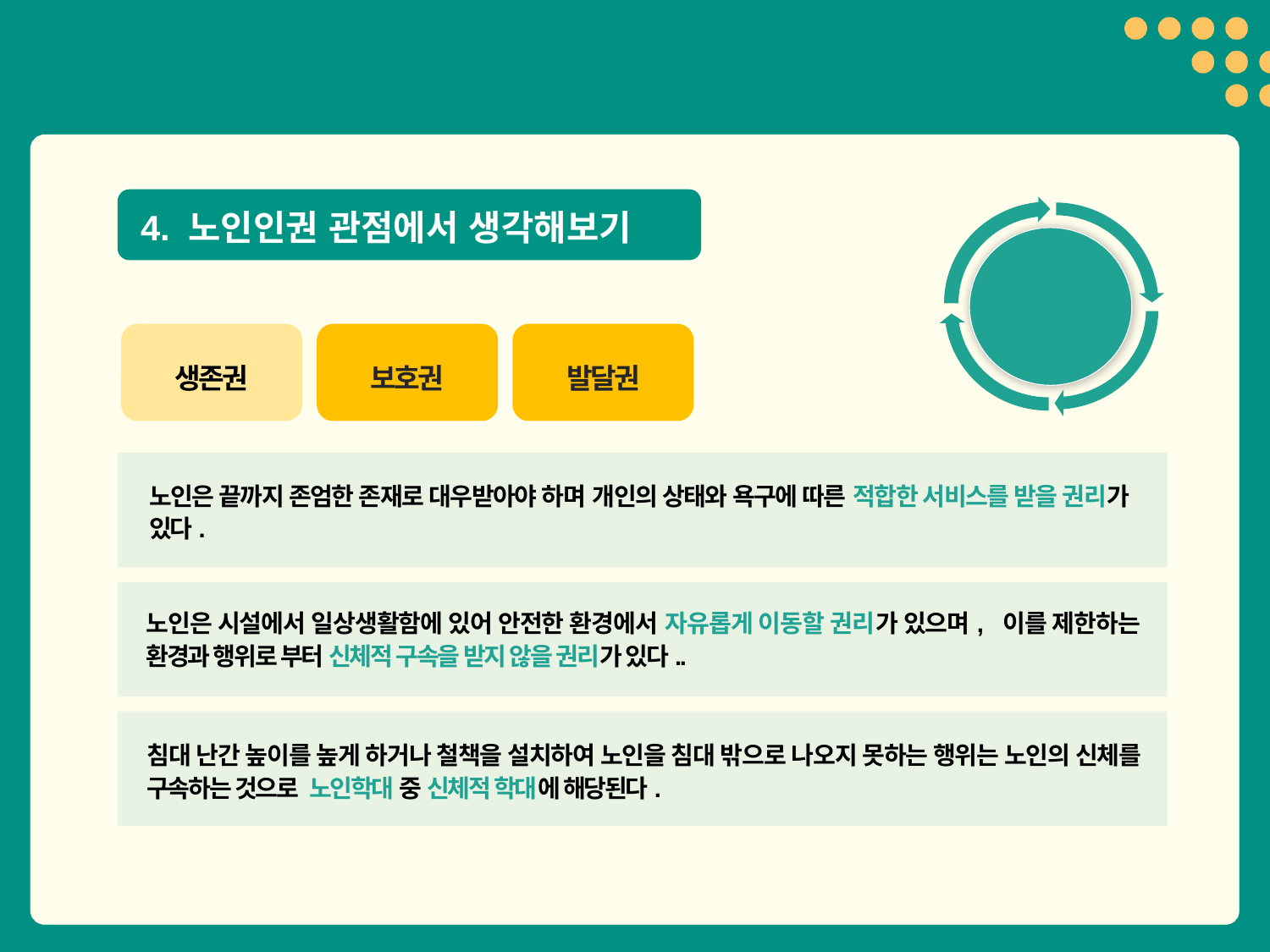

4. 노인인권 관점에서 생각해보기

인권 관점

생존권
보호권
발달권
노인은 끝까지 존엄한 존재로 대우받아야 하며 개인의 상태와 욕구에 따른 적합한 서비스를 받을 권리가 있다.
노인은 시설에서 일상생활함에 있어 안전한 환경에서 자유롭게 이동할 권리가 있으며,  이를 제한하는 환경과 행위로 부터 신체적 구속을 받지 않을 권리가 있다..
침대 난간 높이를 높게 하거나 철책을 설치하여 노인을 침대 밖으로 나오지 못하는 행위는 노인의 신체를 구속하는 것으로  노인학대 중 신체적 학대에 해당된다.
21